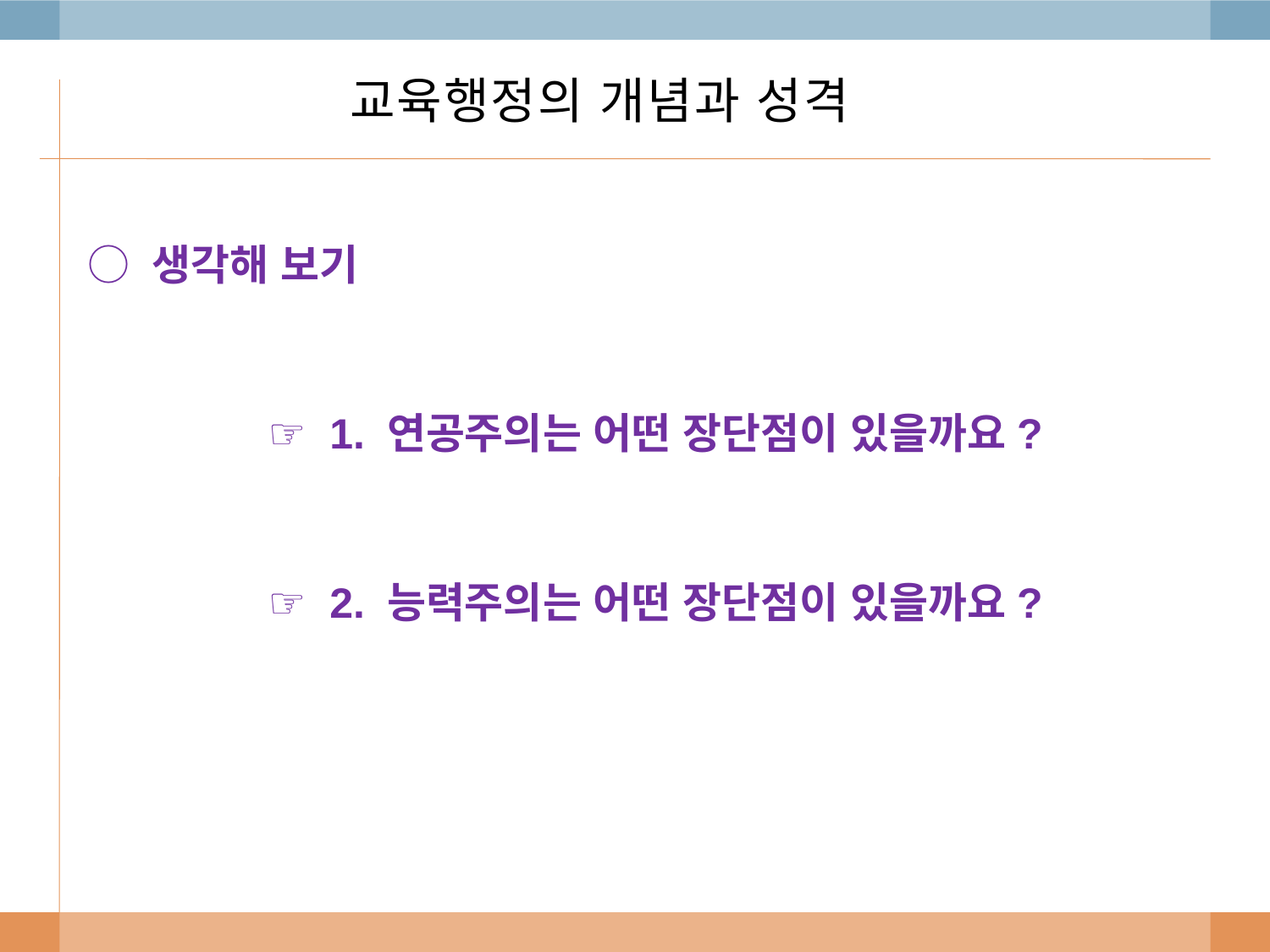

# 교육행정의 개념과 성격
○ 생각해 보기

☞  1. 연공주의는 어떤 장단점이 있을까요?

☞  2. 능력주의는 어떤 장단점이 있을까요?